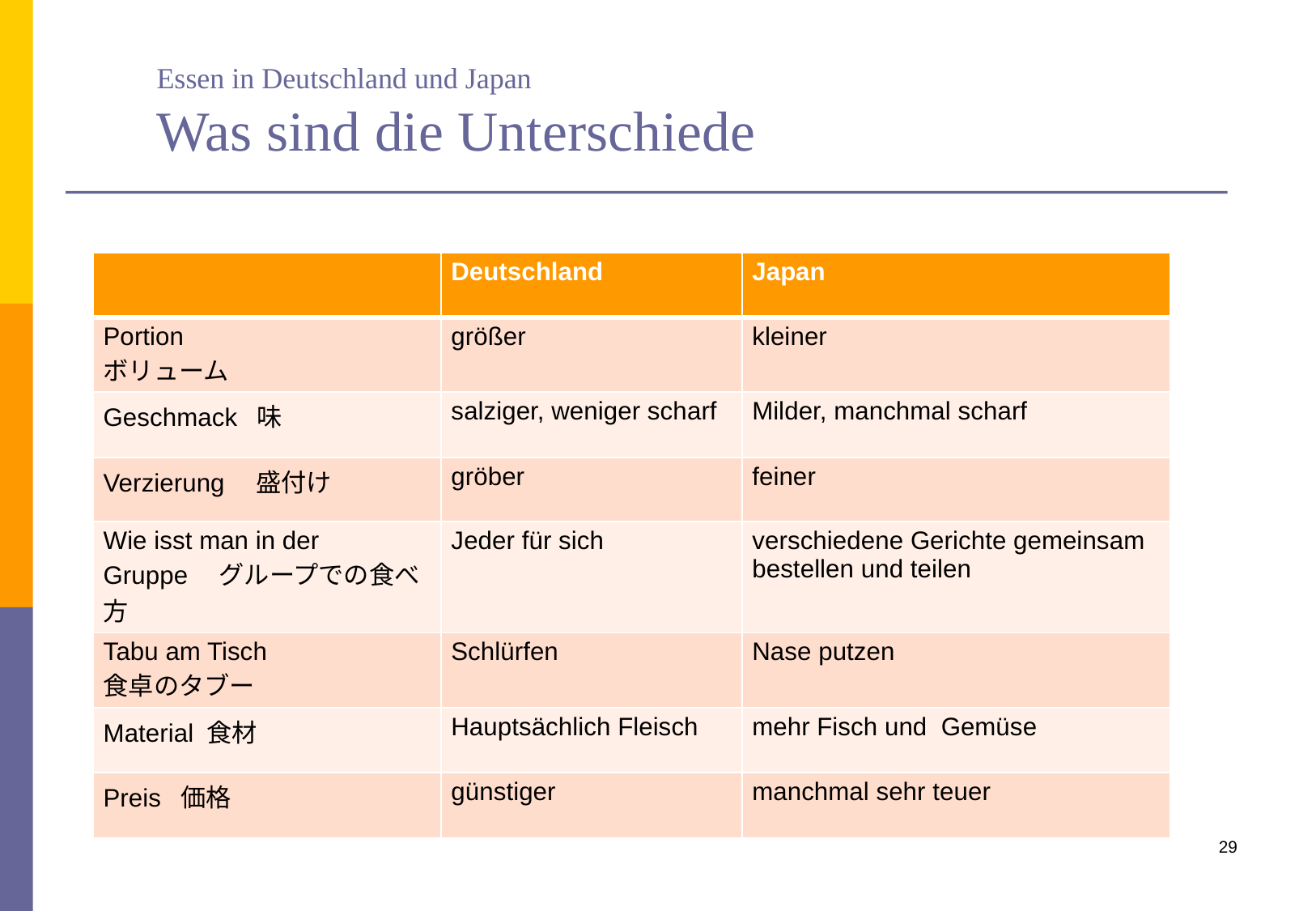

# Essen in Deutschland und Japan Was sind die Unterschiede
|  | Deutschland | Japan |
| --- | --- | --- |
| Portion ボリューム | größer | kleiner |
| Geschmack 味 | salziger, weniger scharf | Milder, manchmal scharf |
| Verzierung　盛付け | gröber | feiner |
| Wie isst man in der Gruppe　グループでの食べ方 | Jeder für sich | verschiedene Gerichte gemeinsam bestellen und teilen |
| Tabu am Tisch 食卓のタブー | Schlürfen | Nase putzen |
| Material 食材 | Hauptsächlich Fleisch | mehr Fisch und Gemüse |
| Preis 価格 | günstiger | manchmal sehr teuer |

29